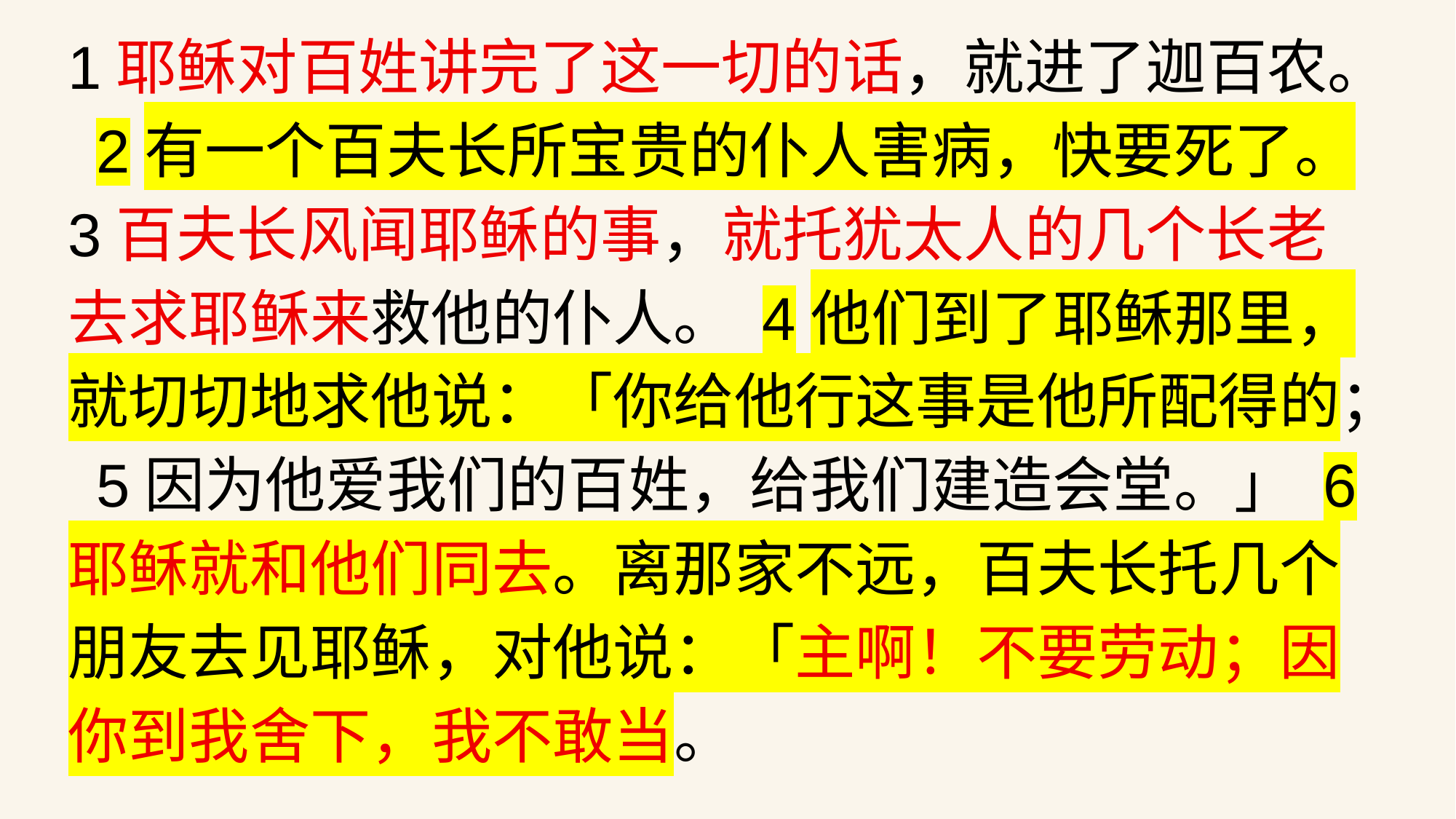

1耶稣对百姓讲完了这一切的话，就进了迦百农。 2有一个百夫长所宝贵的仆人害病，快要死了。 3百夫长风闻耶稣的事，就托犹太人的几个长老去求耶稣来救他的仆人。 4他们到了耶稣那里，就切切地求他说：「你给他行这事是他所配得的； 5因为他爱我们的百姓，给我们建造会堂。」 6耶稣就和他们同去。离那家不远，百夫长托几个朋友去见耶稣，对他说：「主啊！不要劳动；因你到我舍下，我不敢当。